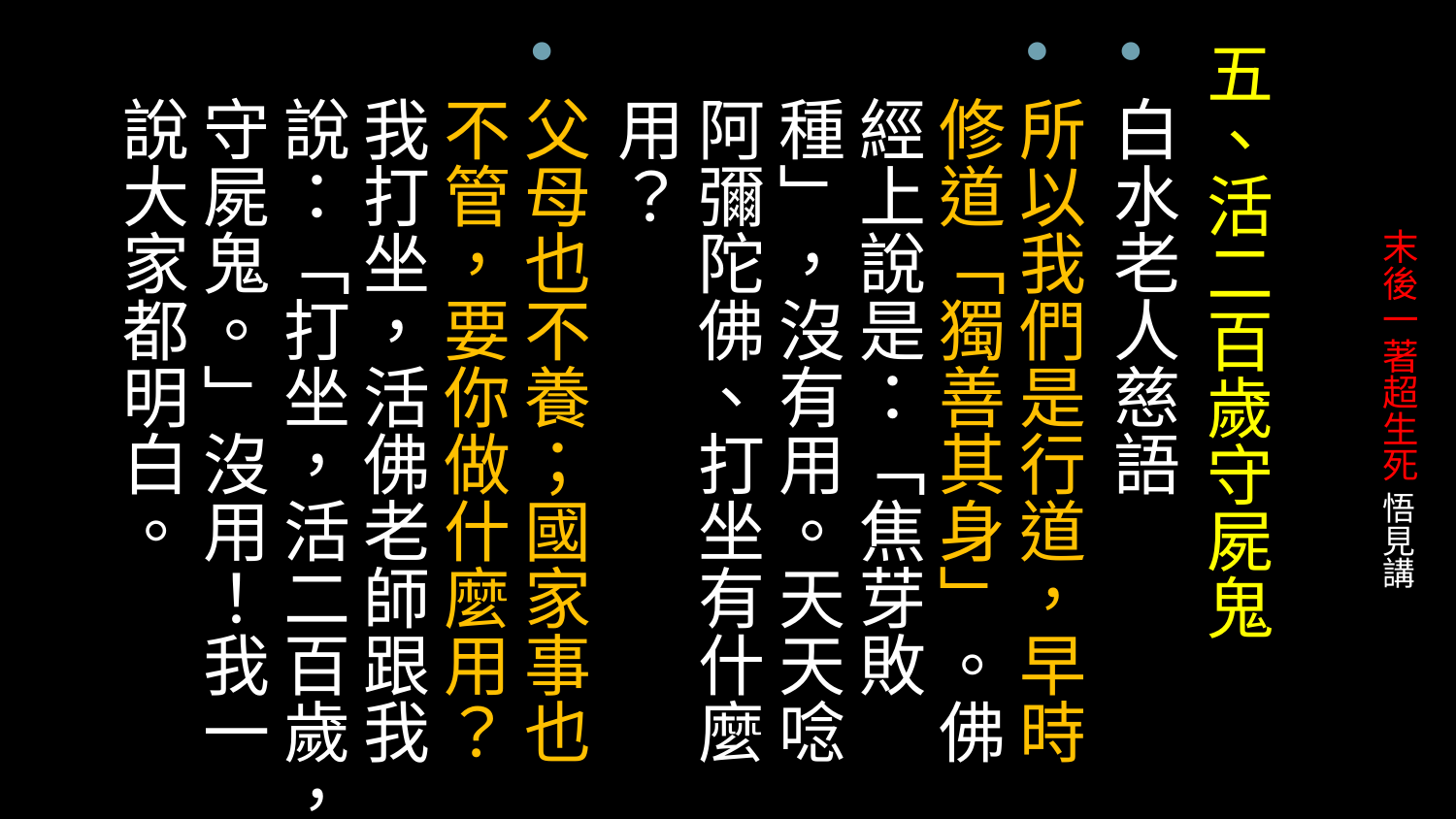

五、活二百歲守屍鬼
白水老人慈語
所以我們是行道，早時修道「獨善其身」。佛經上說是：「焦芽敗種」，沒有用。天天唸阿彌陀佛、打坐有什麼用？
父母也不養；國家事也不管，要你做什麼用？我打坐，活佛老師跟我說：「打坐，活二百歲，守屍鬼。」沒用！我一說大家都明白。

# 末後一著超生死 悟見講